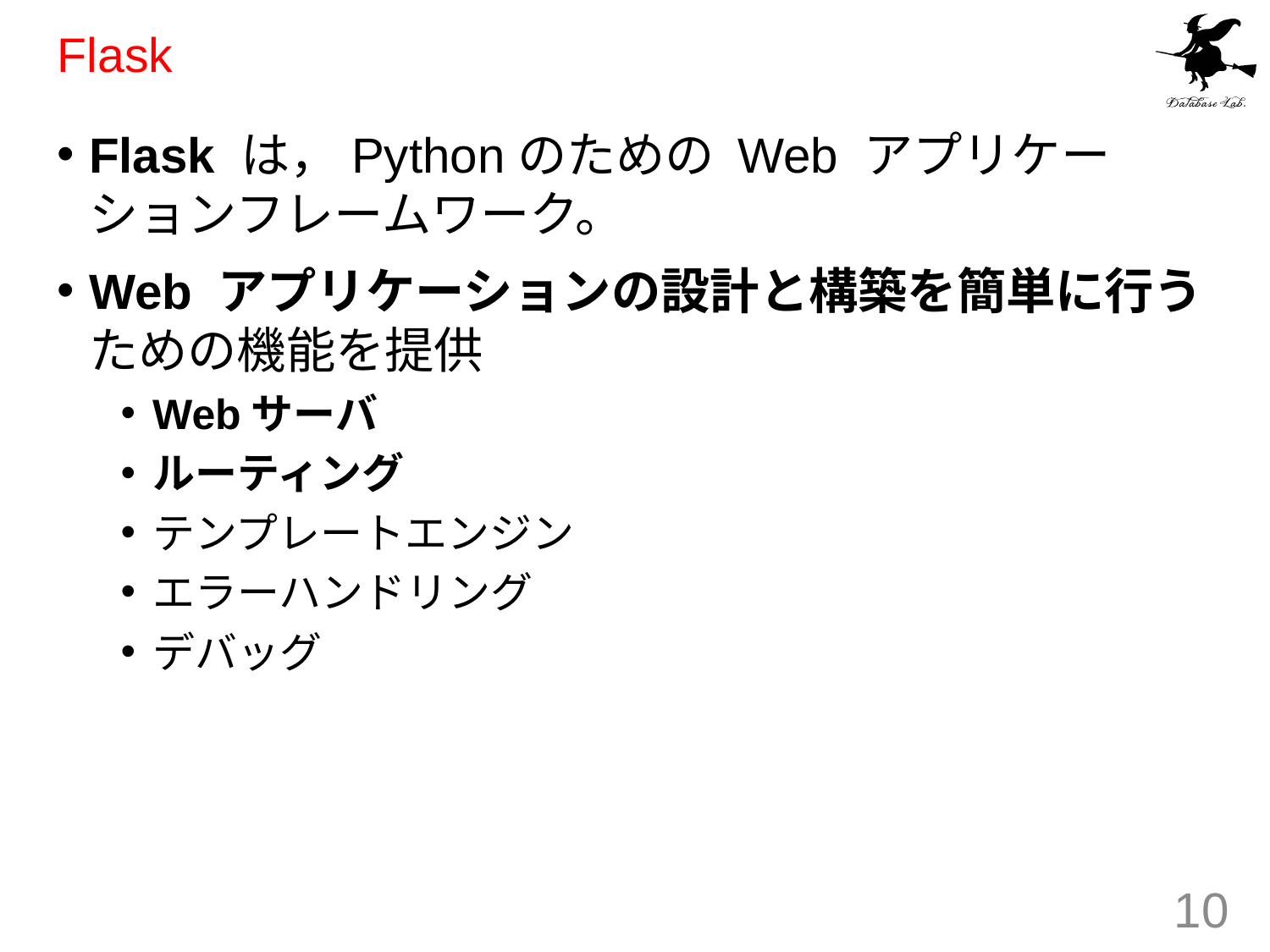

# Flask
Flask は，Pythonのための Web アプリケーションフレームワーク。
Web アプリケーションの設計と構築を簡単に行うための機能を提供
Webサーバ
ルーティング
テンプレートエンジン
エラーハンドリング
デバッグ
10